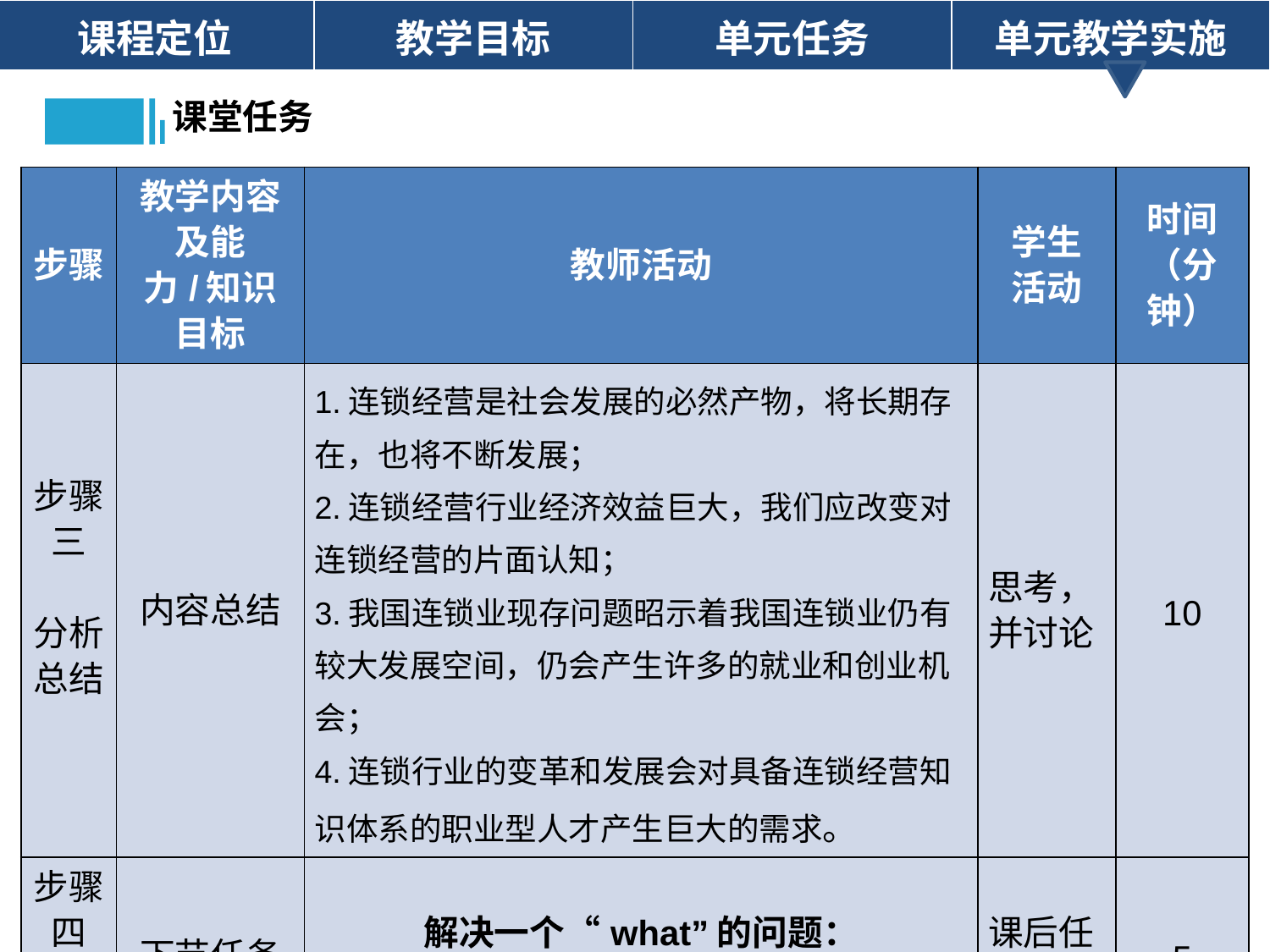

| 课程定位 | 教学目标 | 单元任务 | 单元教学实施 |
| --- | --- | --- | --- |

课堂任务

| 步骤 | 教学内容及能力/知识目标 | 教师活动 | 学生 活动 | 时间 （分钟） |
| --- | --- | --- | --- | --- |
| 步骤三 分析总结 | 内容总结 | 1.连锁经营是社会发展的必然产物，将长期存在，也将不断发展； 2.连锁经营行业经济效益巨大，我们应改变对连锁经营的片面认知； 3.我国连锁业现存问题昭示着我国连锁业仍有较大发展空间，仍会产生许多的就业和创业机会； 4.连锁行业的变革和发展会对具备连锁经营知识体系的职业型人才产生巨大的需求。 | 思考，并讨论 | 10 |
| 步骤四 任务给出 | 下节任务 | 解决一个“what”的问题： “连锁经营”是什么？ | 课后任务布置 | 5 |